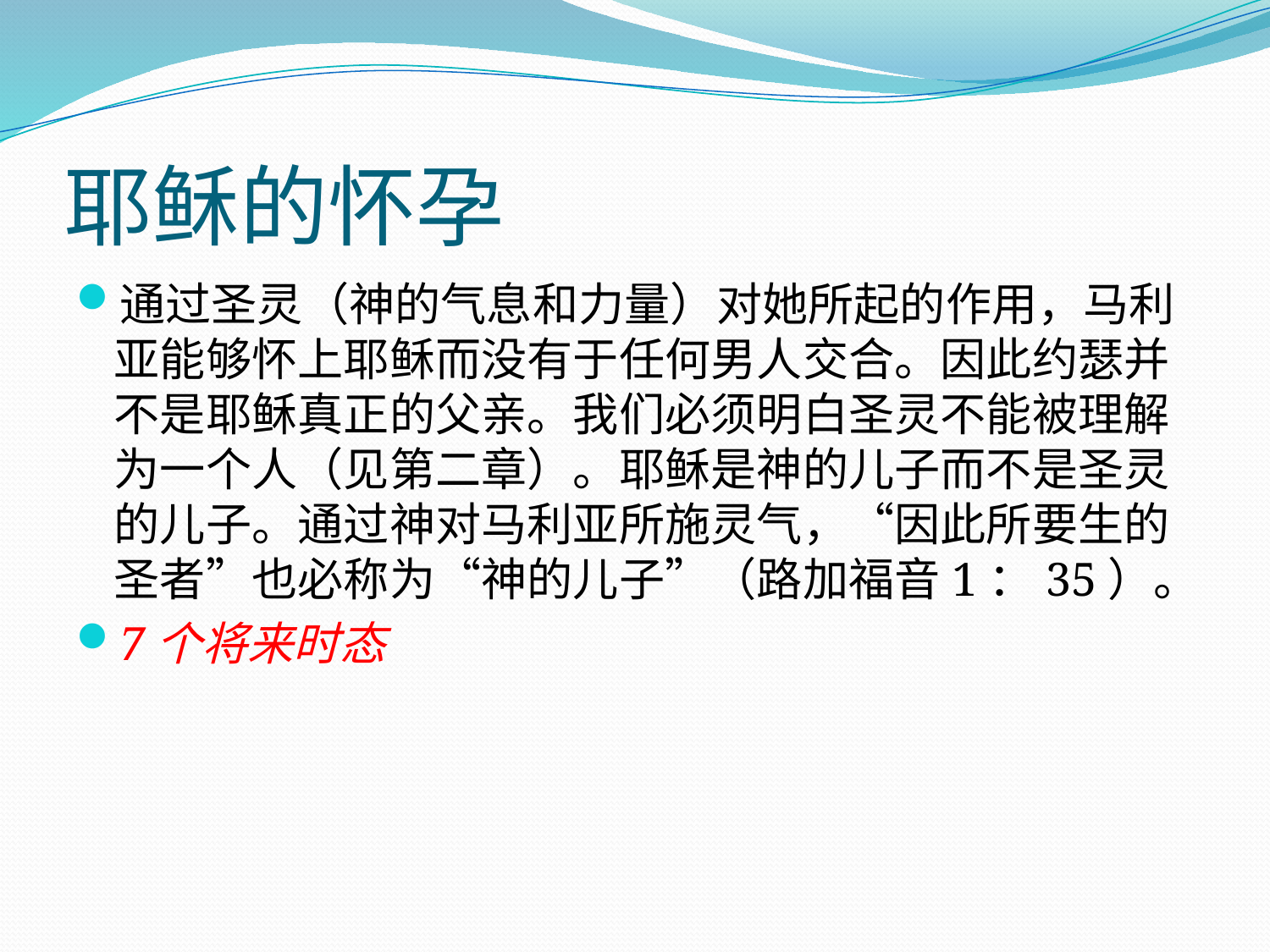

# 耶稣的怀孕
通过圣灵（神的气息和力量）对她所起的作用，马利亚能够怀上耶稣而没有于任何男人交合。因此约瑟并不是耶稣真正的父亲。我们必须明白圣灵不能被理解为一个人（见第二章）。耶稣是神的儿子而不是圣灵的儿子。通过神对马利亚所施灵气，“因此所要生的圣者”也必称为“神的儿子”（路加福音1：35）。
7个将来时态